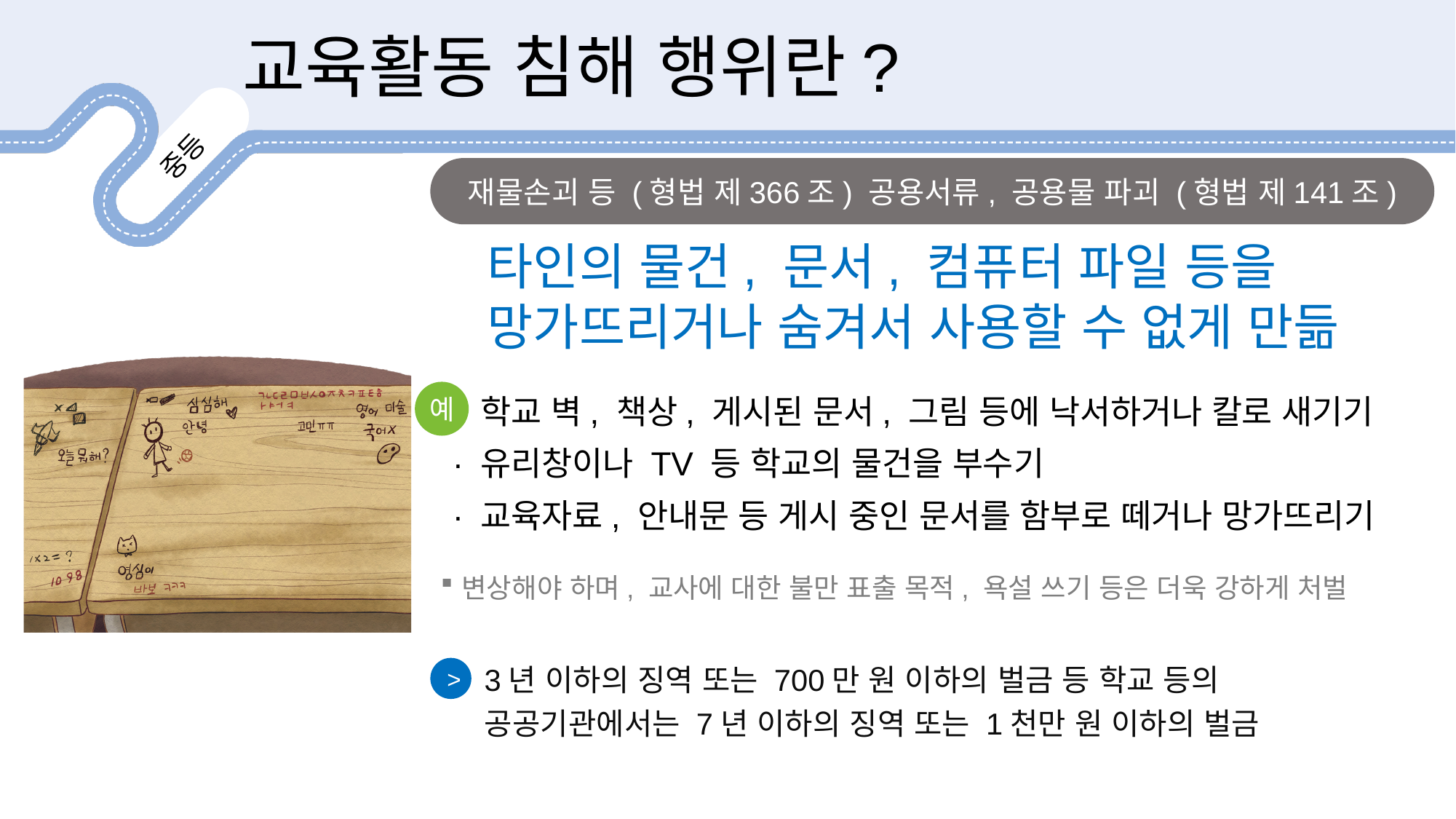

교육활동 침해 행위란?
재물손괴 등 (형법 제366조) 공용서류, 공용물 파괴 (형법 제141조)
타인의 물건, 문서, 컴퓨터 파일 등을
망가뜨리거나 숨겨서 사용할 수 없게 만듦

· 학교 벽, 책상, 게시된 문서, 그림 등에 낙서하거나 칼로 새기기
· 유리창이나 TV 등 학교의 물건을 부수기
· 교육자료, 안내문 등 게시 중인 문서를 함부로 떼거나 망가뜨리기
예
변상해야 하며, 교사에 대한 불만 표출 목적, 욕설 쓰기 등은 더욱 강하게 처벌
3년 이하의 징역 또는 700만 원 이하의 벌금 등 학교 등의
공공기관에서는 7년 이하의 징역 또는 1천만 원 이하의 벌금
>